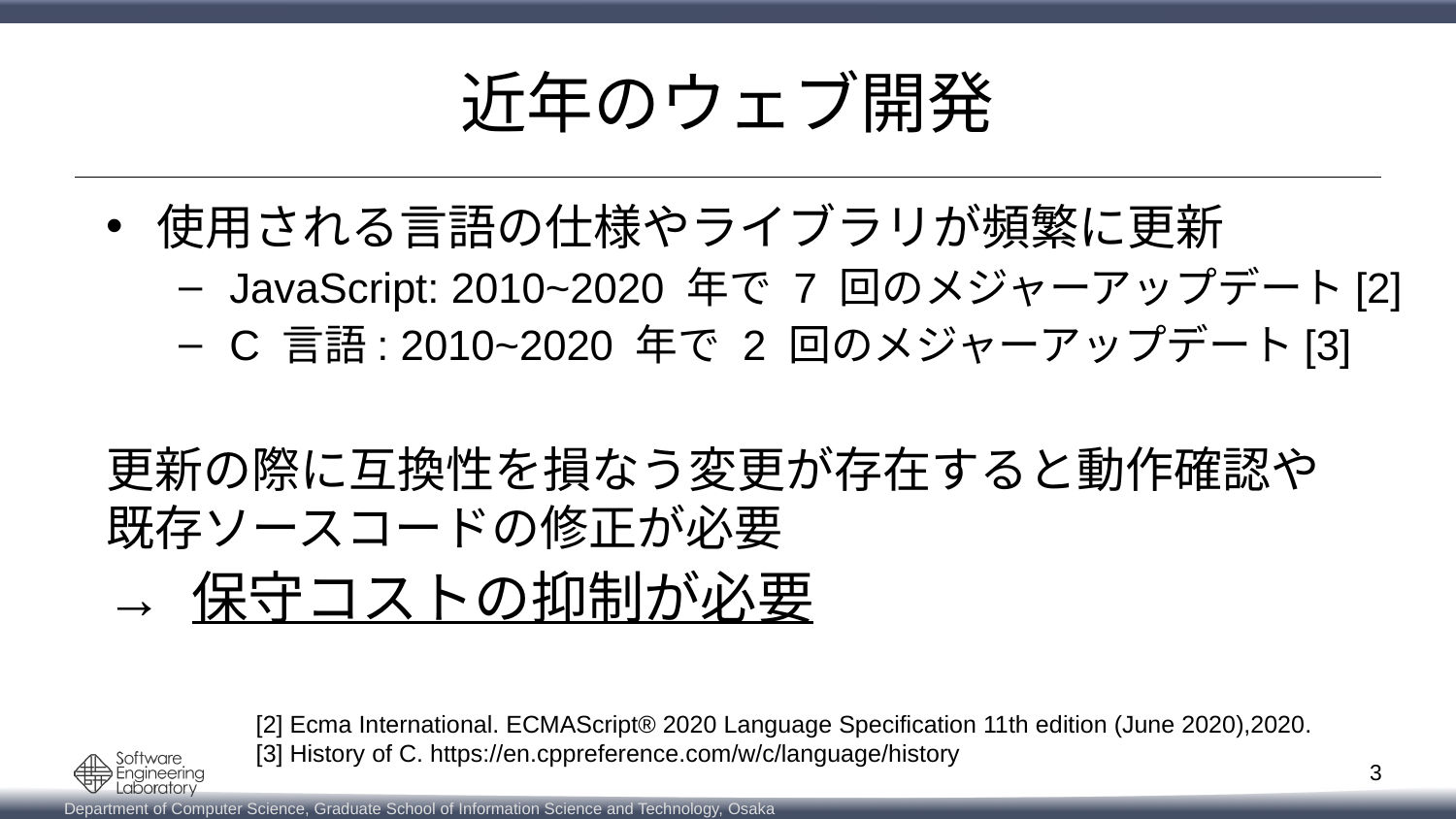

# 近年のウェブ開発
使用される言語の仕様やライブラリが頻繁に更新
JavaScript: 2010~2020 年で 7 回のメジャーアップデート[2]
C 言語: 2010~2020 年で 2 回のメジャーアップデート[3]

更新の際に互換性を損なう変更が存在すると動作確認や
既存ソースコードの修正が必要
→ 保守コストの抑制が必要
[2] Ecma International. ECMAScript® 2020 Language Specification 11th edition (June 2020),2020.
[3] History of C. https://en.cppreference.com/w/c/language/history
3